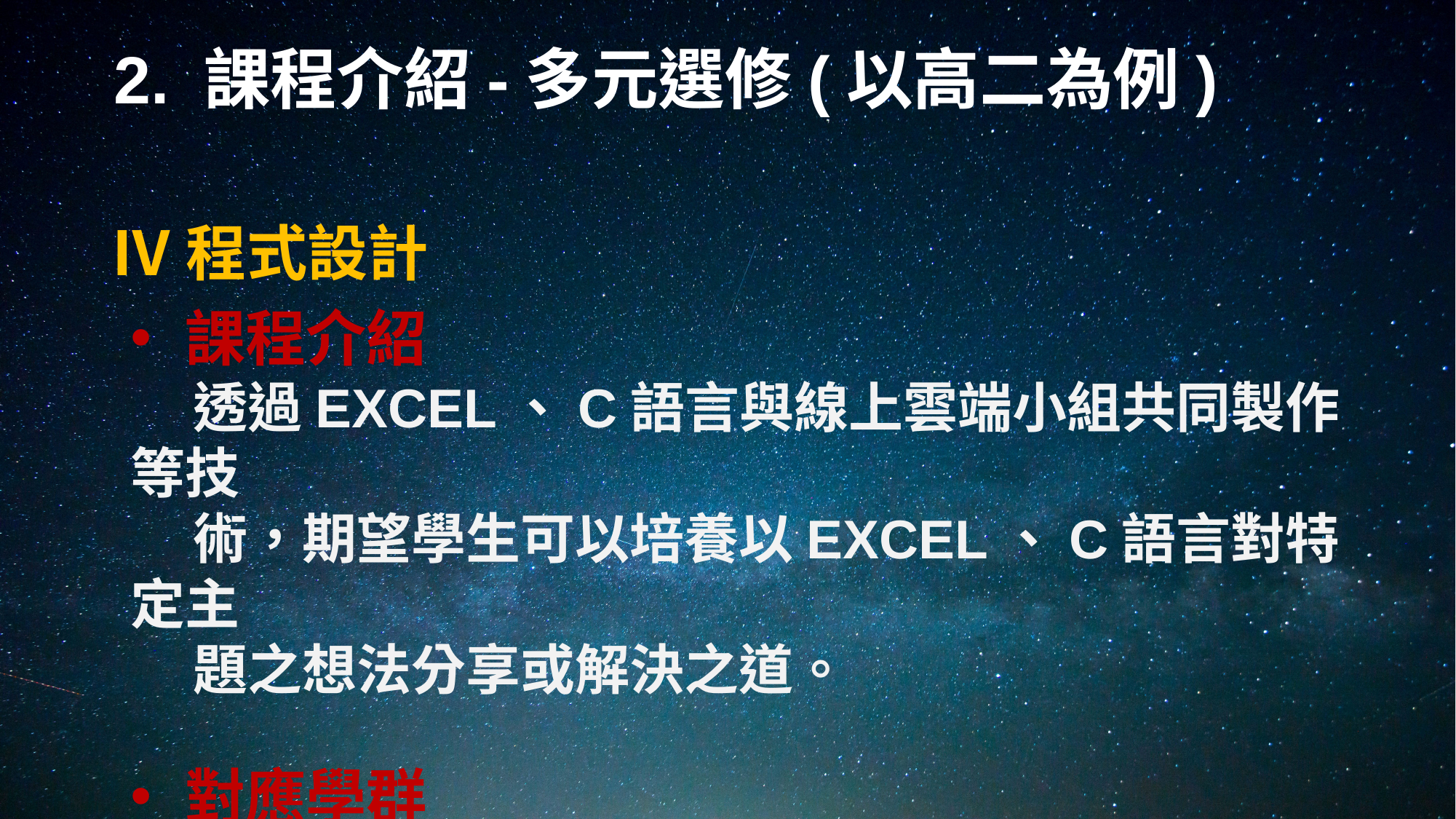

# 2. 課程介紹-多元選修(以高二為例)
Ⅳ程式設計
課程介紹
    透過EXCEL、C語言與線上雲端小組共同製作等技
    術，期望學生可以培養以EXCEL、C語言對特定主
    題之想法分享或解決之道。

對應學群
    資訊, 工程, 數理化, 管理